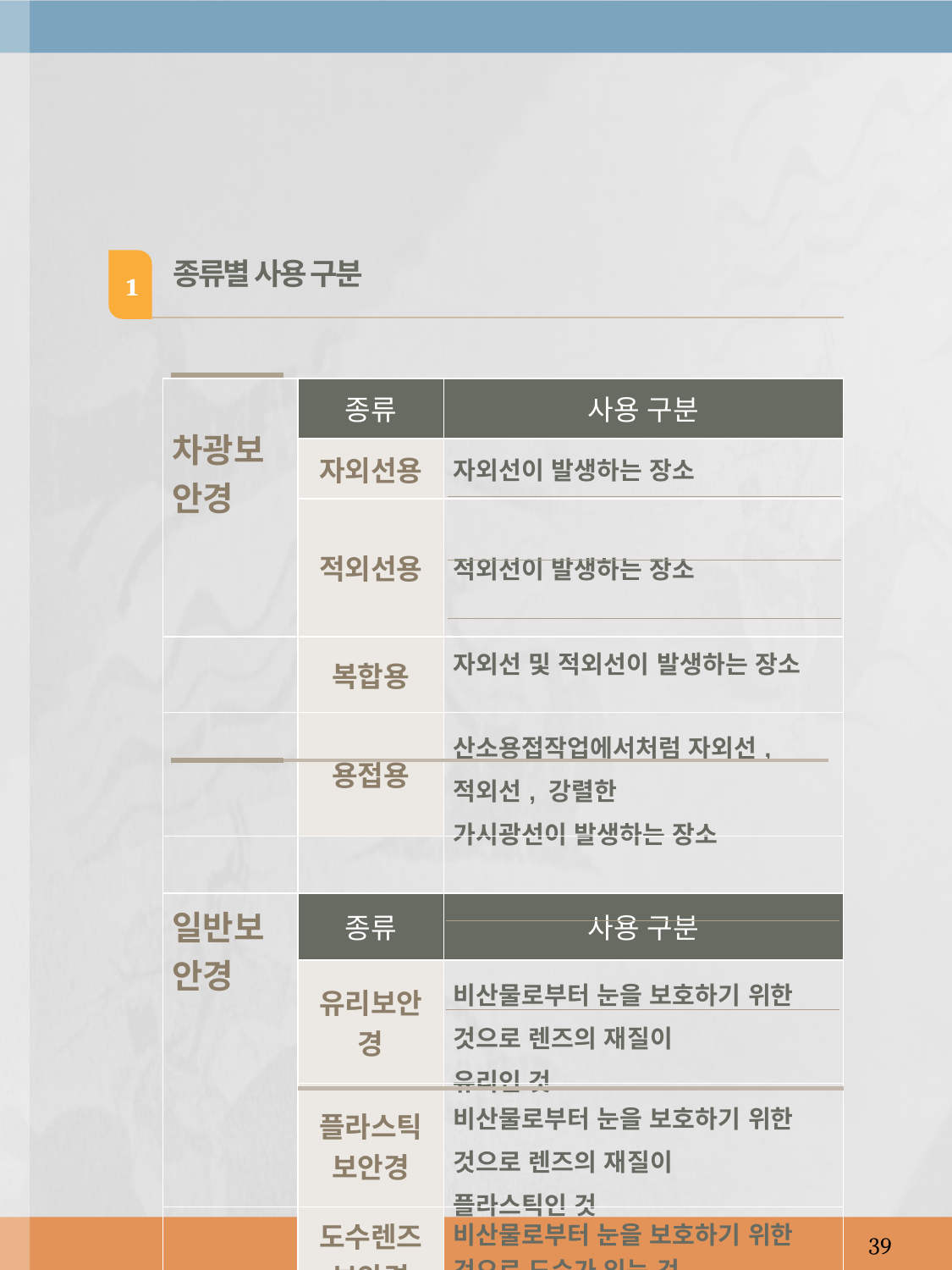

종류별 사용 구분
1
| 차광보안경 | 종류 | 사용 구분 |
| --- | --- | --- |
|  | 자외선용 | 자외선이 발생하는 장소 |
|  | 적외선용 | 적외선이 발생하는 장소 |
|  | 복합용 | 자외선 및 적외선이 발생하는 장소 |
|  | 용접용 | 산소용접작업에서처럼 자외선, 적외선, 강렬한 가시광선이 발생하는 장소 |
|  |  |  |
| 일반보안경 | 종류 | 사용 구분 |
|  | 유리보안경 | 비산물로부터 눈을 보호하기 위한 것으로 렌즈의 재질이 유리인 것 |
|  | 플라스틱보안경 | 비산물로부터 눈을 보호하기 위한 것으로 렌즈의 재질이 플라스틱인 것 |
|  | 도수렌즈보안경 | 비산물로부터 눈을 보호하기 위한 것으로 도수가 있는 것 |
39